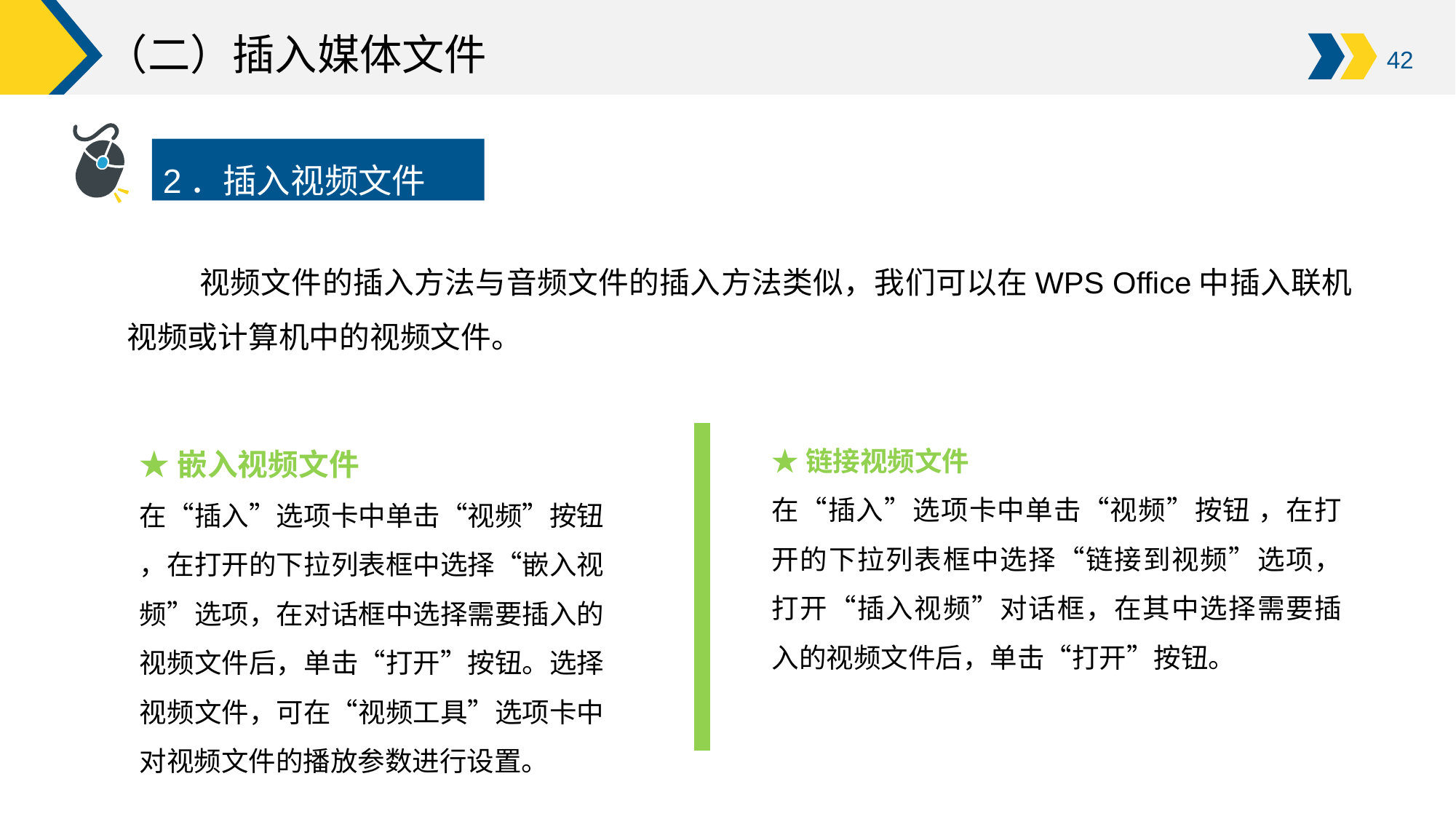

# （二）插入媒体文件

2．插入视频文件
视频文件的插入方法与音频文件的插入方法类似，我们可以在WPS Office中插入联机视频或计算机中的视频文件。
★嵌入视频文件
在“插入”选项卡中单击“视频”按钮 ，在打开的下拉列表框中选择“嵌入视频”选项，在对话框中选择需要插入的视频文件后，单击“打开”按钮。选择视频文件，可在“视频工具”选项卡中对视频文件的播放参数进行设置。

★链接视频文件
在“插入”选项卡中单击“视频”按钮 ，在打开的下拉列表框中选择“链接到视频”选项，打开“插入视频”对话框，在其中选择需要插入的视频文件后，单击“打开”按钮。